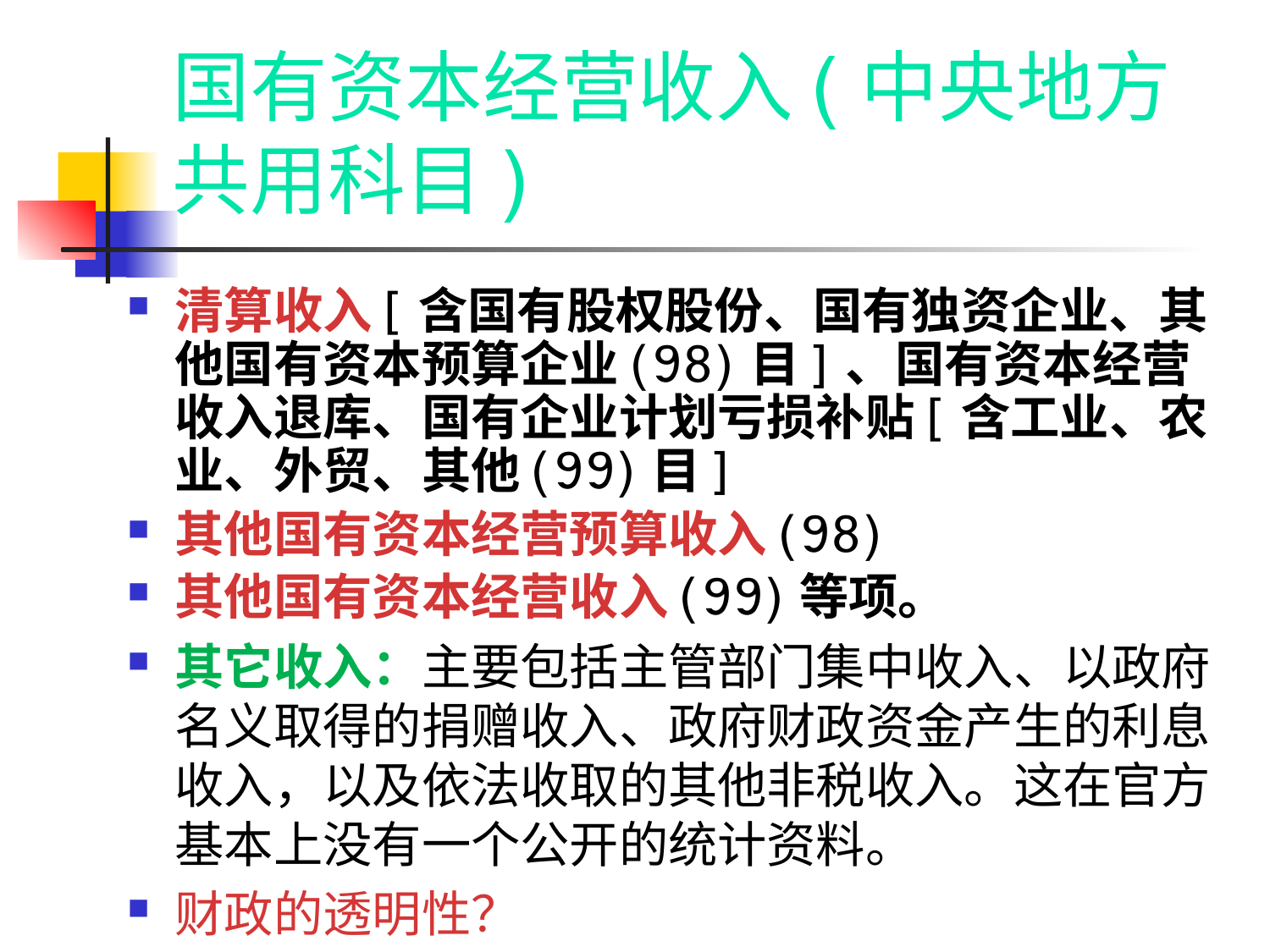

国有资本经营收入(中央地方共用科目)
清算收入[含国有股权股份、国有独资企业、其他国有资本预算企业(98)目]、国有资本经营收入退库、国有企业计划亏损补贴[含工业、农业、外贸、其他(99)目]
其他国有资本经营预算收入(98)
其他国有资本经营收入(99)等项。
其它收入：主要包括主管部门集中收入、以政府名义取得的捐赠收入、政府财政资金产生的利息收入，以及依法收取的其他非税收入。这在官方基本上没有一个公开的统计资料。
财政的透明性？